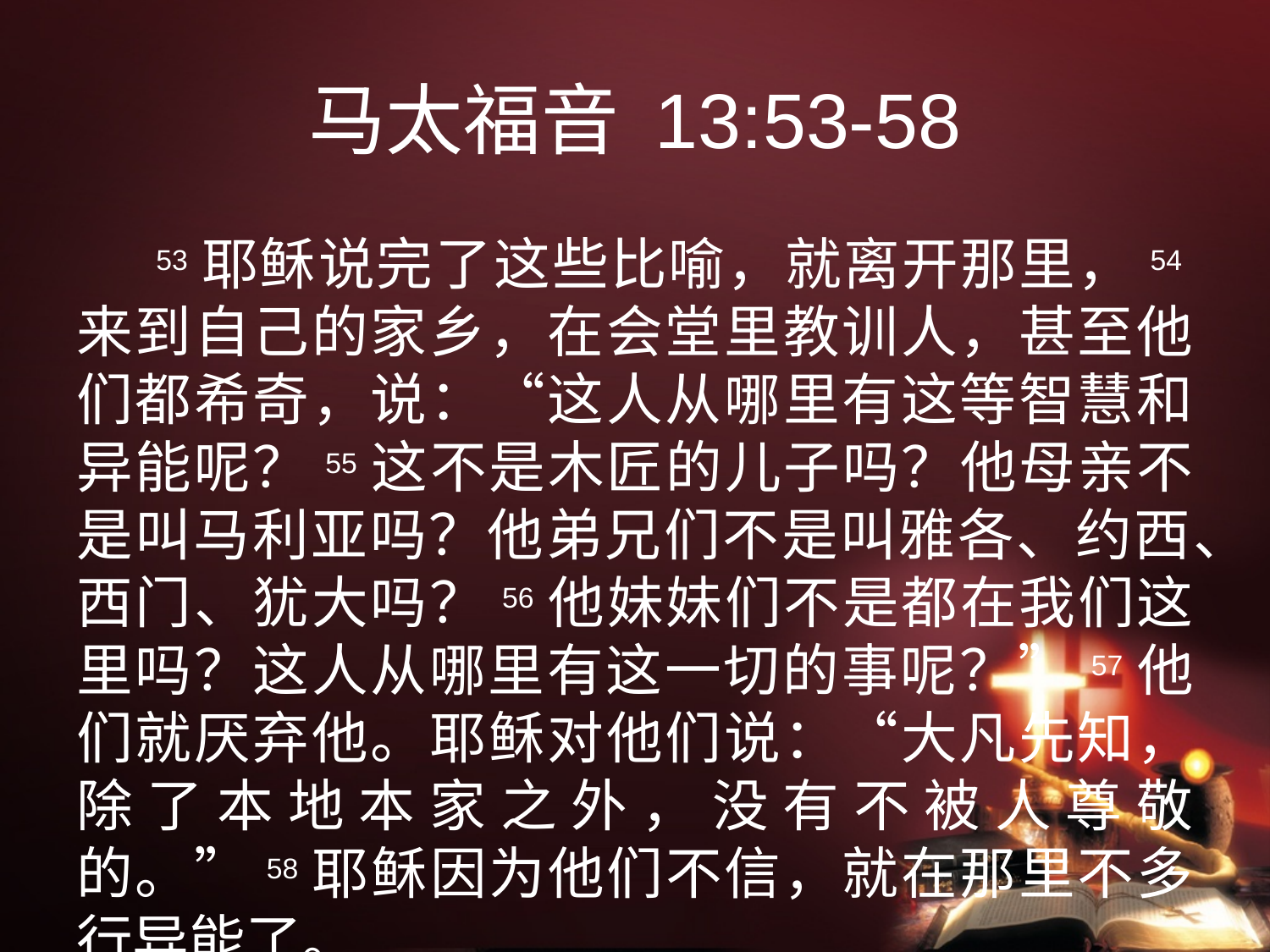

# 马太福音 13:53-58
        53耶稣说完了这些比喻，就离开那里，54来到自己的家乡，在会堂里教训人，甚至他们都希奇，说：“这人从哪里有这等智慧和异能呢？55这不是木匠的儿子吗？他母亲不是叫马利亚吗？他弟兄们不是叫雅各、约西、西门、犹大吗？56他妹妹们不是都在我们这里吗？这人从哪里有这一切的事呢？”57他们就厌弃他。耶稣对他们说：“大凡先知，除了本地本家之外，没有不被人尊敬的。”58耶稣因为他们不信，就在那里不多行异能了。